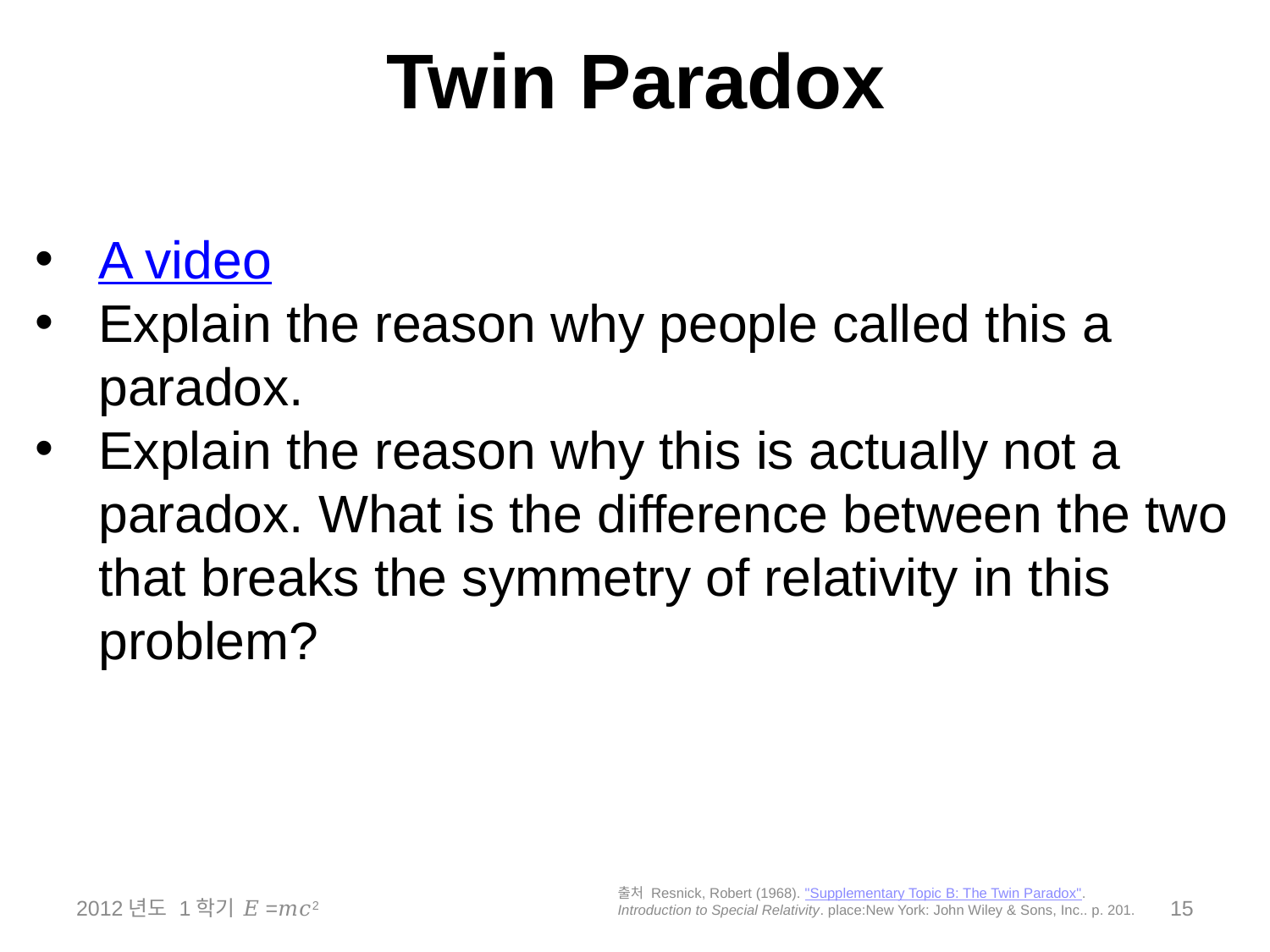

# Twin Paradox
A video
Explain the reason why people called this a paradox.
Explain the reason why this is actually not a paradox. What is the difference between the two that breaks the symmetry of relativity in this problem?

출처 Resnick, Robert (1968). "Supplementary Topic B: The Twin Paradox". Introduction to Special Relativity. place:New York: John Wiley & Sons, Inc.. p. 201.
2012년도 1학기 𝐸=𝑚𝑐2
15